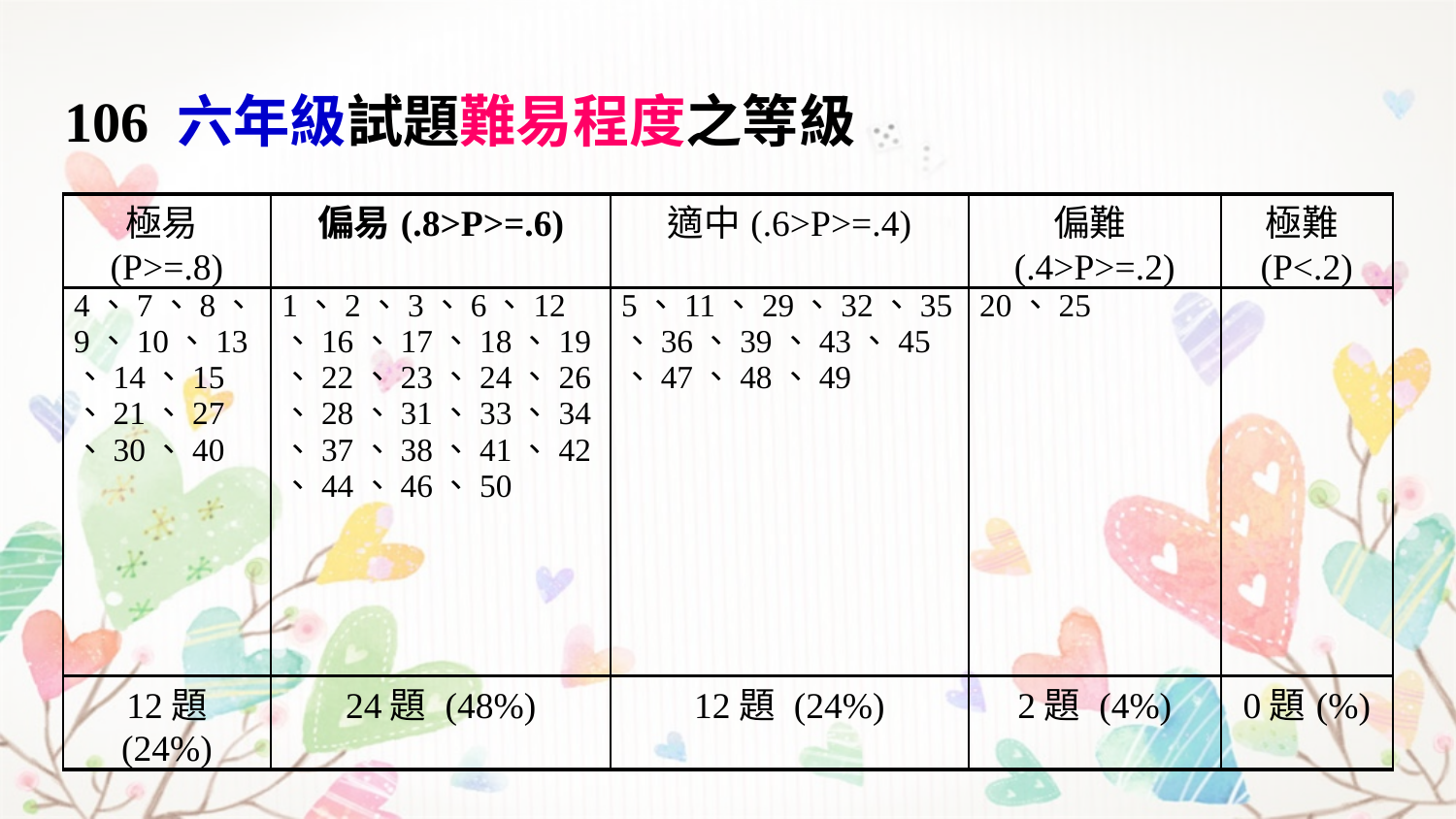

# 106 六年級試題難易程度之等級
| 極易(P>=.8) | 偏易(.8>P>=.6) | 適中(.6>P>=.4) | 偏難(.4>P>=.2) | 極難(P<.2) |
| --- | --- | --- | --- | --- |
| 4、7、8、9、10、13、14、15、21、27、30、40 | 1、2、3、6、12、16、17、18、19、22、23、24、26、28、31、33、34、37、38、41、42、44、46、50 | 5、11、29、32、35、36、39、43、45、47、48、49 | 20、25 |  |
| 12題 (24%) | 24題 (48%) | 12題 (24%) | 2題 (4%) | 0題(%) |